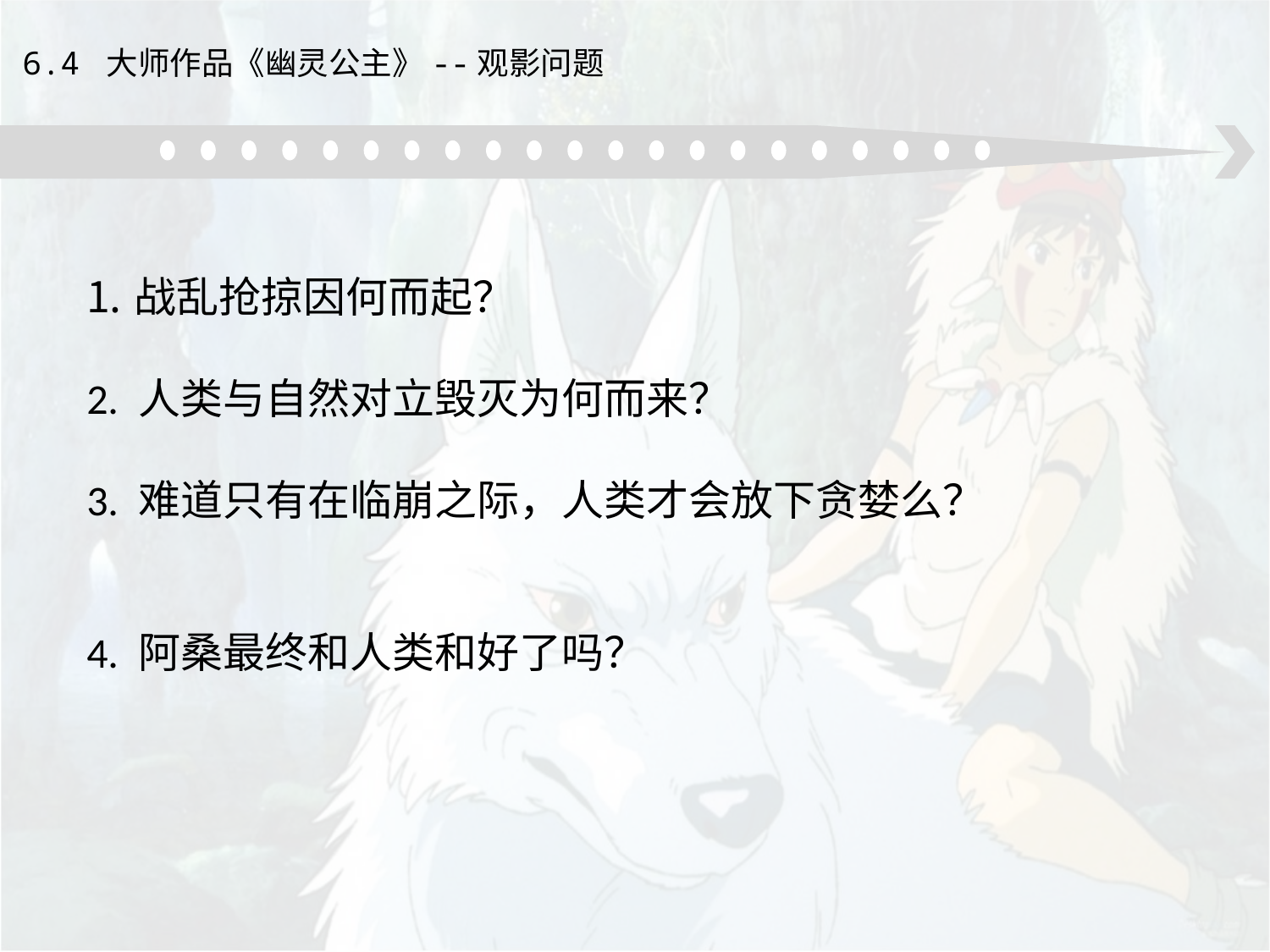

6.4 大师作品《幽灵公主》--观影问题

战乱抢掠因何而起？

2. 人类与自然对立毁灭为何而来？

3. 难道只有在临崩之际，人类才会放下贪婪么？

4. 阿桑最终和人类和好了吗？